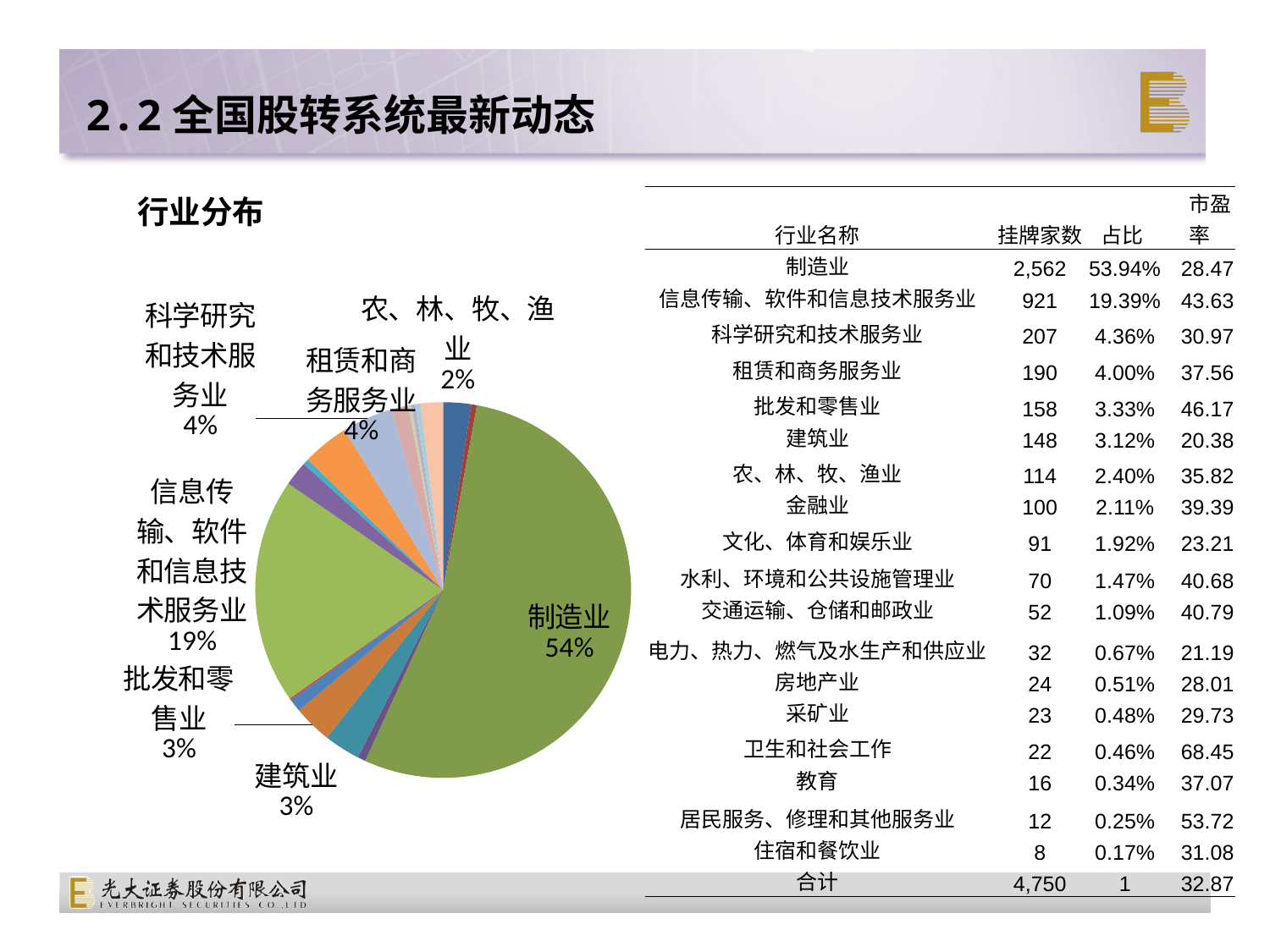

# 2.2全国股转系统最新动态
行业分布
| 行业名称 | 挂牌家数 | 占比 | 市盈率 |
| --- | --- | --- | --- |
| 制造业 | 2,562 | 53.94% | 28.47 |
| 信息传输、软件和信息技术服务业 | 921 | 19.39% | 43.63 |
| 科学研究和技术服务业 | 207 | 4.36% | 30.97 |
| 租赁和商务服务业 | 190 | 4.00% | 37.56 |
| 批发和零售业 | 158 | 3.33% | 46.17 |
| 建筑业 | 148 | 3.12% | 20.38 |
| 农、林、牧、渔业 | 114 | 2.40% | 35.82 |
| 金融业 | 100 | 2.11% | 39.39 |
| 文化、体育和娱乐业 | 91 | 1.92% | 23.21 |
| 水利、环境和公共设施管理业 | 70 | 1.47% | 40.68 |
| 交通运输、仓储和邮政业 | 52 | 1.09% | 40.79 |
| 电力、热力、燃气及水生产和供应业 | 32 | 0.67% | 21.19 |
| 房地产业 | 24 | 0.51% | 28.01 |
| 采矿业 | 23 | 0.48% | 29.73 |
| 卫生和社会工作 | 22 | 0.46% | 68.45 |
| 教育 | 16 | 0.34% | 37.07 |
| 居民服务、修理和其他服务业 | 12 | 0.25% | 53.72 |
| 住宿和餐饮业 | 8 | 0.17% | 31.08 |
| 合计 | 4,750 | 1 | 32.87 |

### Chart

| Category | 挂牌家数 |
|---|---|
| 农、林、牧、渔业 | 114.0 |
| 采矿业 | 23.0 |
| 制造业 | 2562.0 |
| 电力、热力、燃气及水生产和供应业 | 32.0 |
| 建筑业 | 148.0 |
| 批发和零售业 | 158.0 |
| 交通运输、仓储和邮政业 | 52.0 |
| 住宿和餐饮业 | 8.0 |
| 信息传输、软件和信息技术服务业 | 921.0 |
| 金融业 | 100.0 |
| 房地产业 | 24.0 |
| 租赁和商务服务业 | 190.0 |
| 科学研究和技术服务业 | 207.0 |
| 水利、环境和公共设施管理业 | 70.0 |
| 居民服务、修理和其他服务业 | 12.0 |
| 教育 | 16.0 |
| 卫生和社会工作 | 22.0 |
| 文化、体育和娱乐业 | 91.0 |